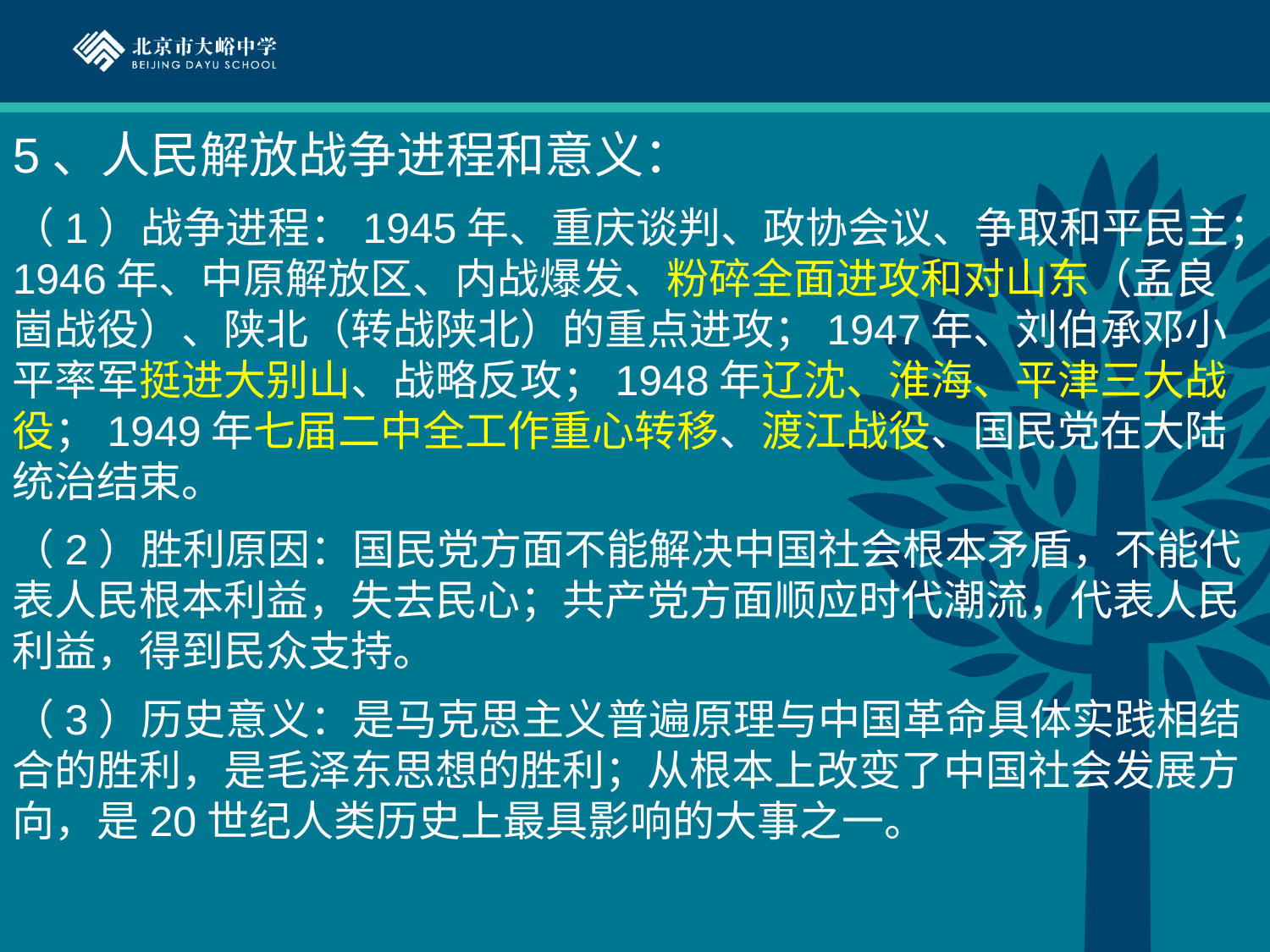

5、人民解放战争进程和意义：
（1）战争进程：1945年、重庆谈判、政协会议、争取和平民主；1946年、中原解放区、内战爆发、粉碎全面进攻和对山东（孟良崮战役）、陕北（转战陕北）的重点进攻；1947年、刘伯承邓小平率军挺进大别山、战略反攻；1948年辽沈、淮海、平津三大战役；1949年七届二中全工作重心转移、渡江战役、国民党在大陆统治结束。
（2）胜利原因：国民党方面不能解决中国社会根本矛盾，不能代表人民根本利益，失去民心；共产党方面顺应时代潮流，代表人民利益，得到民众支持。
（3）历史意义：是马克思主义普遍原理与中国革命具体实践相结合的胜利，是毛泽东思想的胜利；从根本上改变了中国社会发展方向，是20世纪人类历史上最具影响的大事之一。